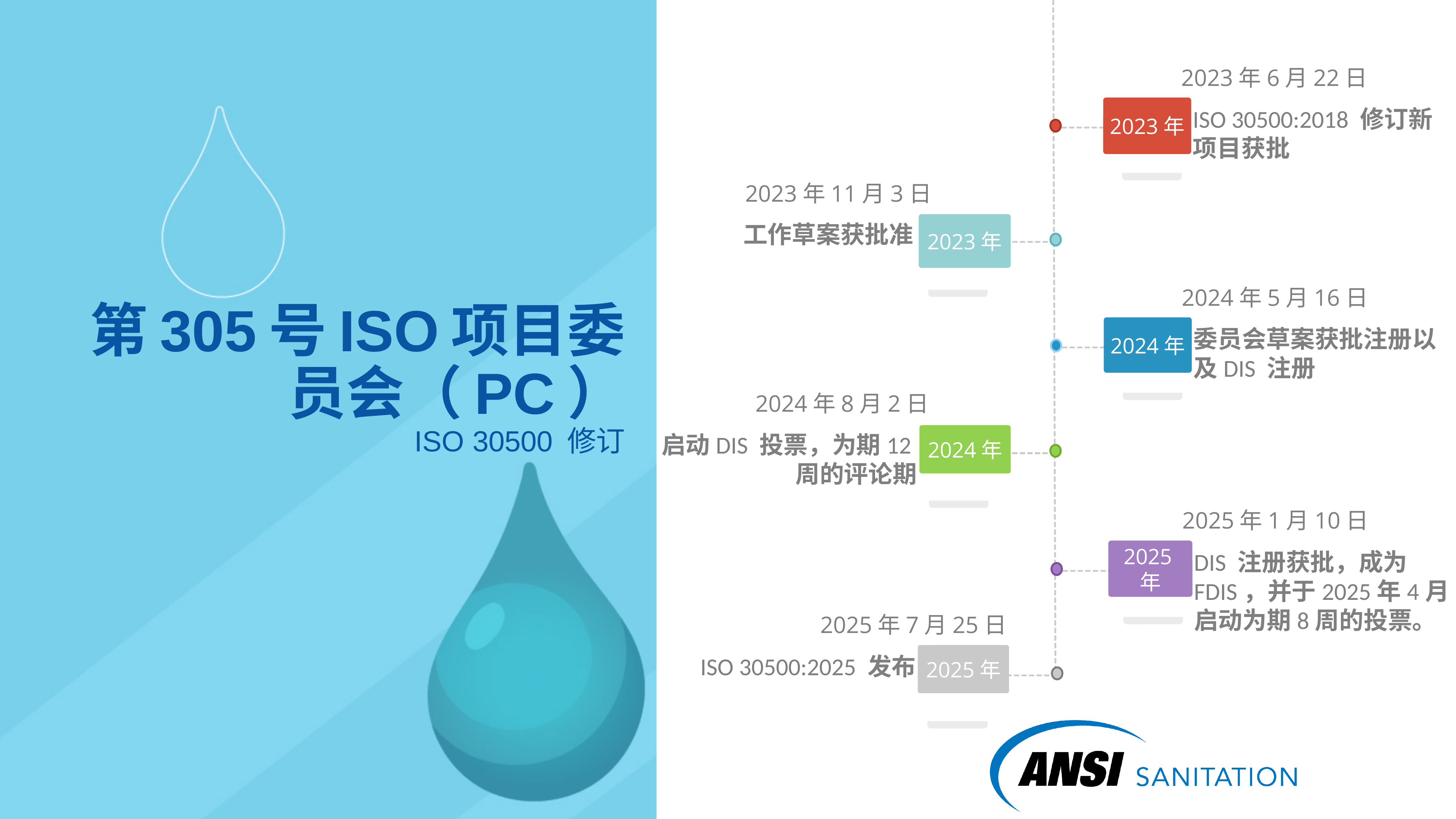

2023年6月22日
ISO 30500:2018 修订新项目获批
2023年

2023年11月3日
工作草案获批准
2023年

2024年5月16日
委员会草案获批注册以及DIS 注册
2024年

2024年8月2日
启动DIS 投票，为期12周的评论期
2024年

2025年1月10日
DIS 注册获批，成为 FDIS，并于2025年4月启动为期8周的投票。
2025年

2025年7月25日
ISO 30500:2025 发布
2025年

# 第305号ISO项目委员会（PC） ISO 30500 修订